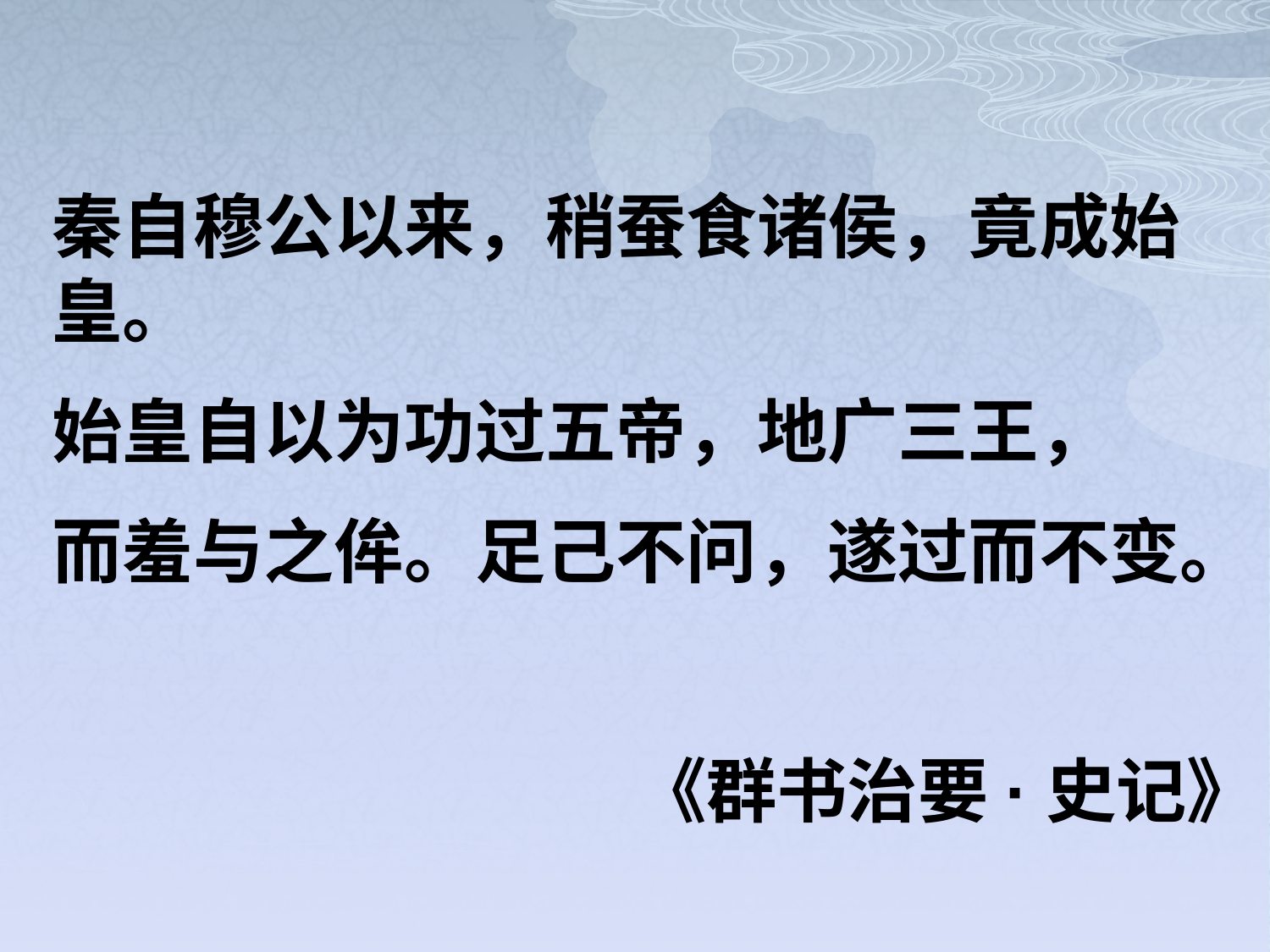

秦自穆公以来，稍蚕食诸侯，竟成始皇。
始皇自以为功过五帝，地广三王，
而羞与之侔。足己不问，遂过而不变。

《群书治要·史记》